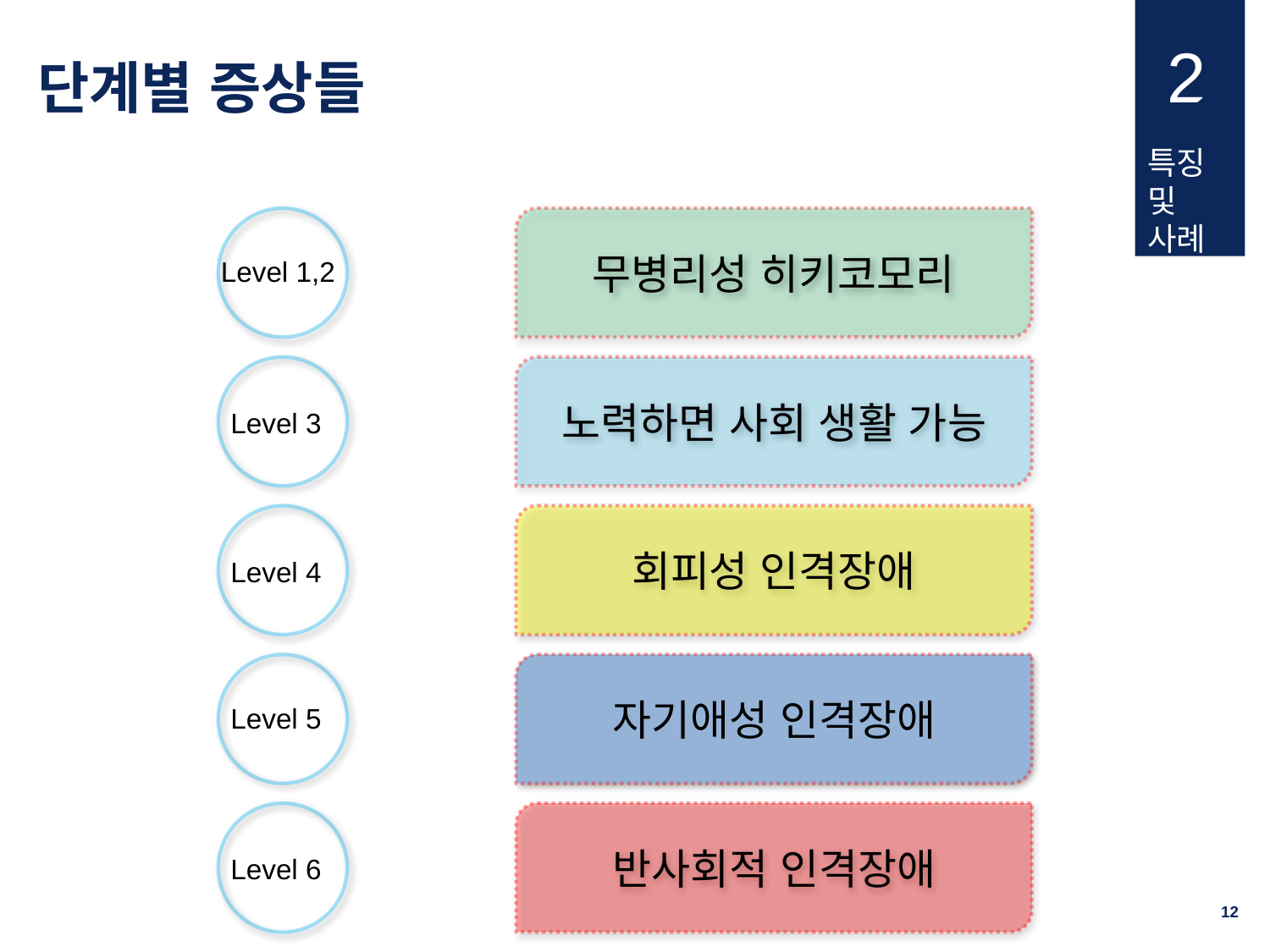

2

단계별 증상들
특징및
사례

무병리성 히키코모리
Level 1,2

노력하면 사회 생활 가능
Level 3

회피성 인격장애
Level 4

자기애성 인격장애
Level 5

반사회적 인격장애
Level 6
12